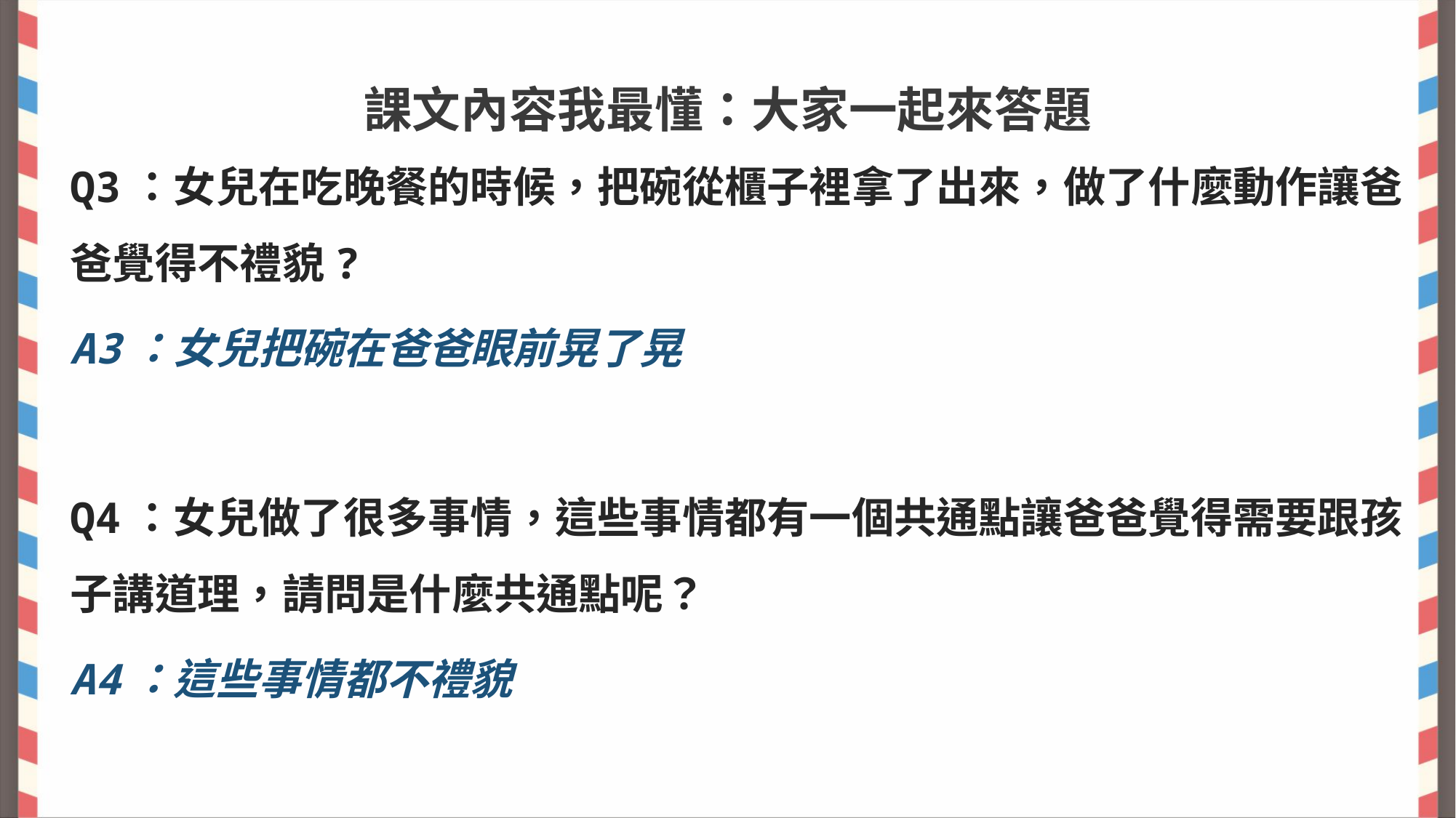

# 課文內容我最懂：大家一起來答題
Q3：女兒在吃晚餐的時候，把碗從櫃子裡拿了出來，做了什麼動作讓爸爸覺得不禮貌?
A3：女兒把碗在爸爸眼前晃了晃

Q4：女兒做了很多事情，這些事情都有一個共通點讓爸爸覺得需要跟孩子講道理，請問是什麼共通點呢？
A4：這些事情都不禮貌